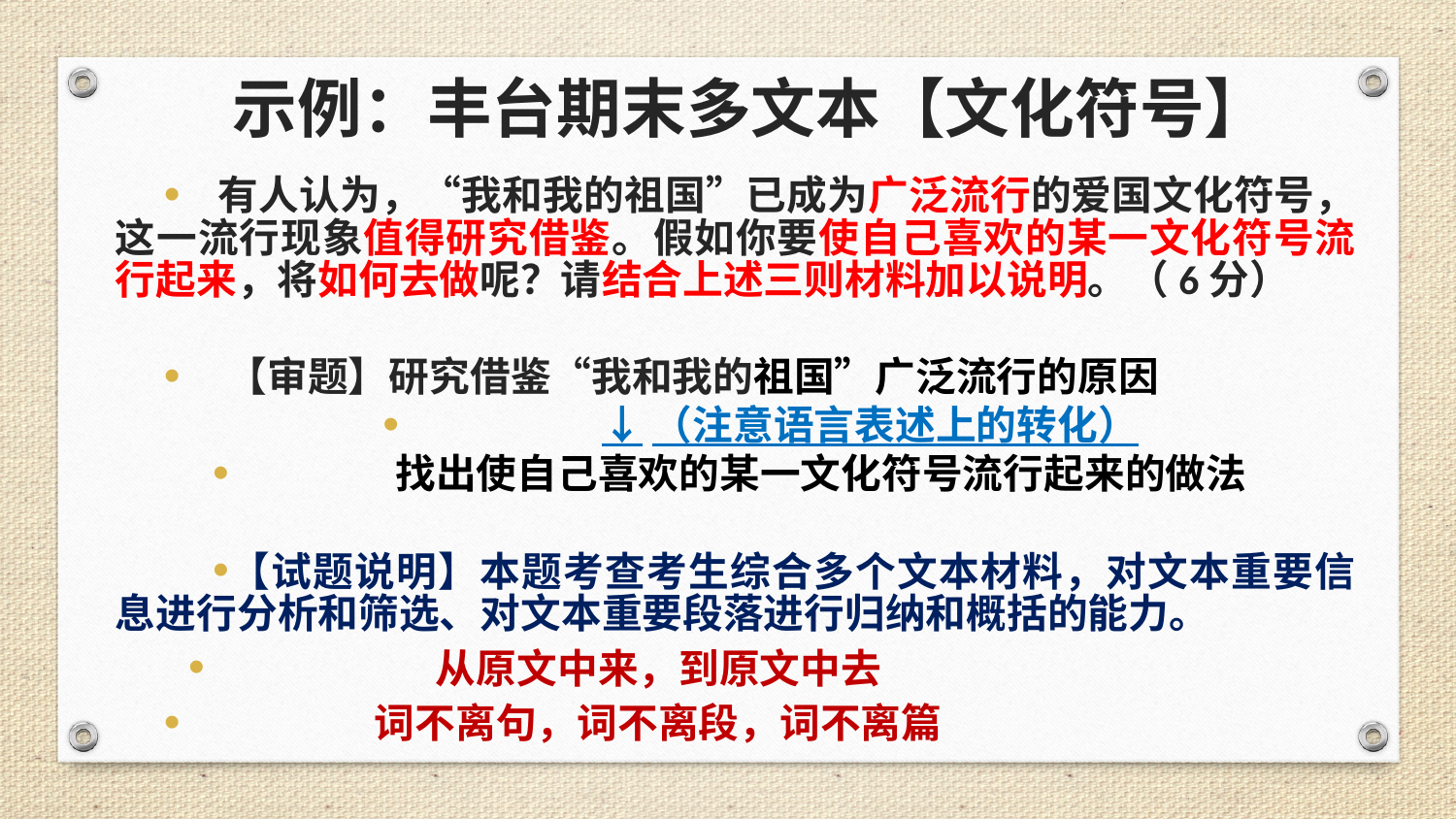

# 示例：丰台期末多文本【文化符号】
   有人认为，“我和我的祖国”已成为广泛流行的爱国文化符号，这一流行现象值得研究借鉴。假如你要使自己喜欢的某一文化符号流行起来，将如何去做呢？请结合上述三则材料加以说明。（6分）

    【审题】研究借鉴“我和我的祖国”广泛流行的原因
                      ↓（注意语言表述上的转化）
                 找出使自己喜欢的某一文化符号流行起来的做法

【试题说明】本题考查考生综合多个文本材料，对文本重要信息进行分析和筛选、对文本重要段落进行归纳和概括的能力。
                        从原文中来，到原文中去
                    词不离句，词不离段，词不离篇